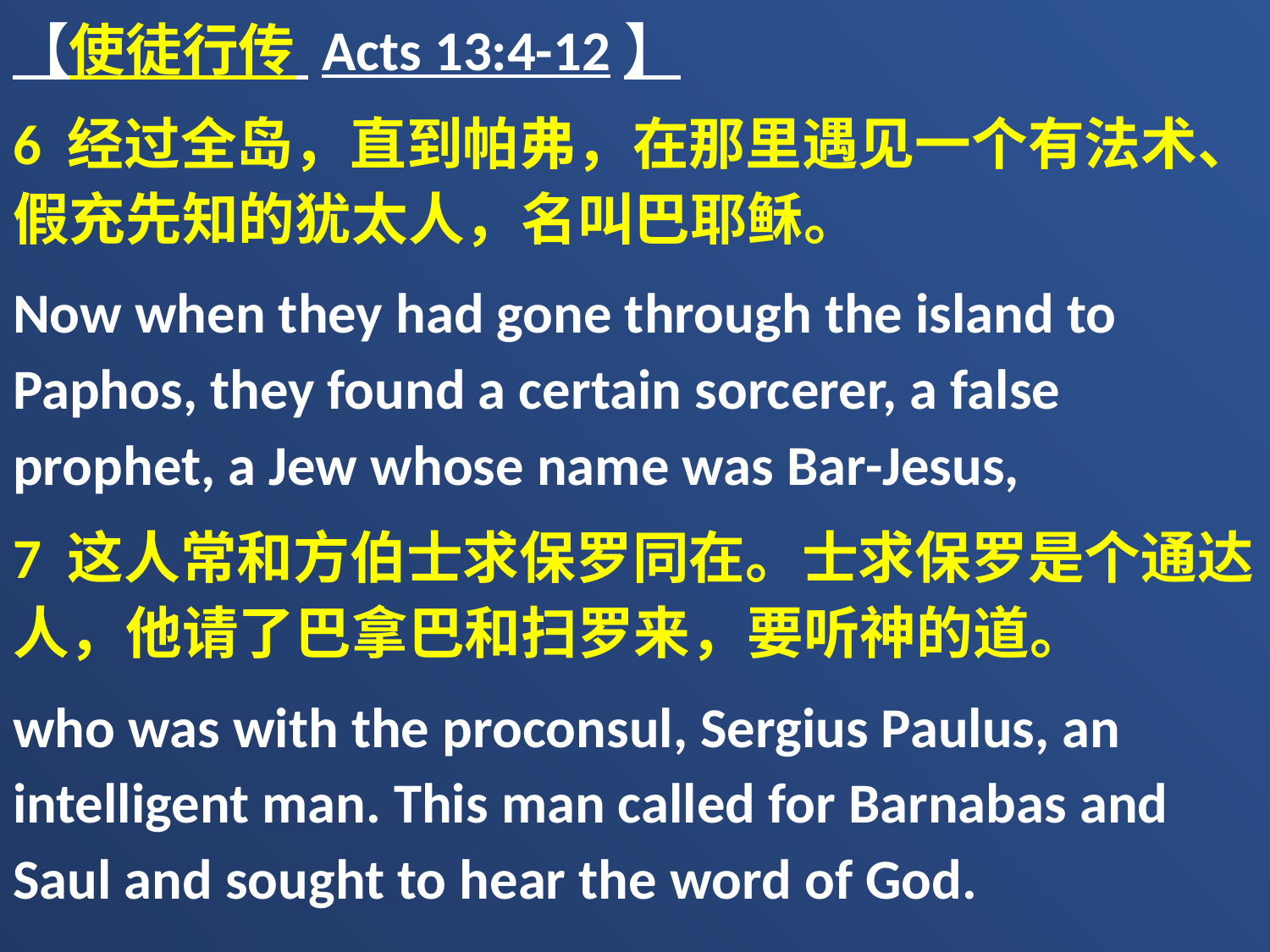

【使徒行传 Acts 13:4-12】
6 经过全岛，直到帕弗，在那里遇见一个有法术、假充先知的犹太人，名叫巴耶稣。
Now when they had gone through the island to Paphos, they found a certain sorcerer, a false prophet, a Jew whose name was Bar-Jesus,
7 这人常和方伯士求保罗同在。士求保罗是个通达人，他请了巴拿巴和扫罗来，要听神的道。
who was with the proconsul, Sergius Paulus, an intelligent man. This man called for Barnabas and Saul and sought to hear the word of God.